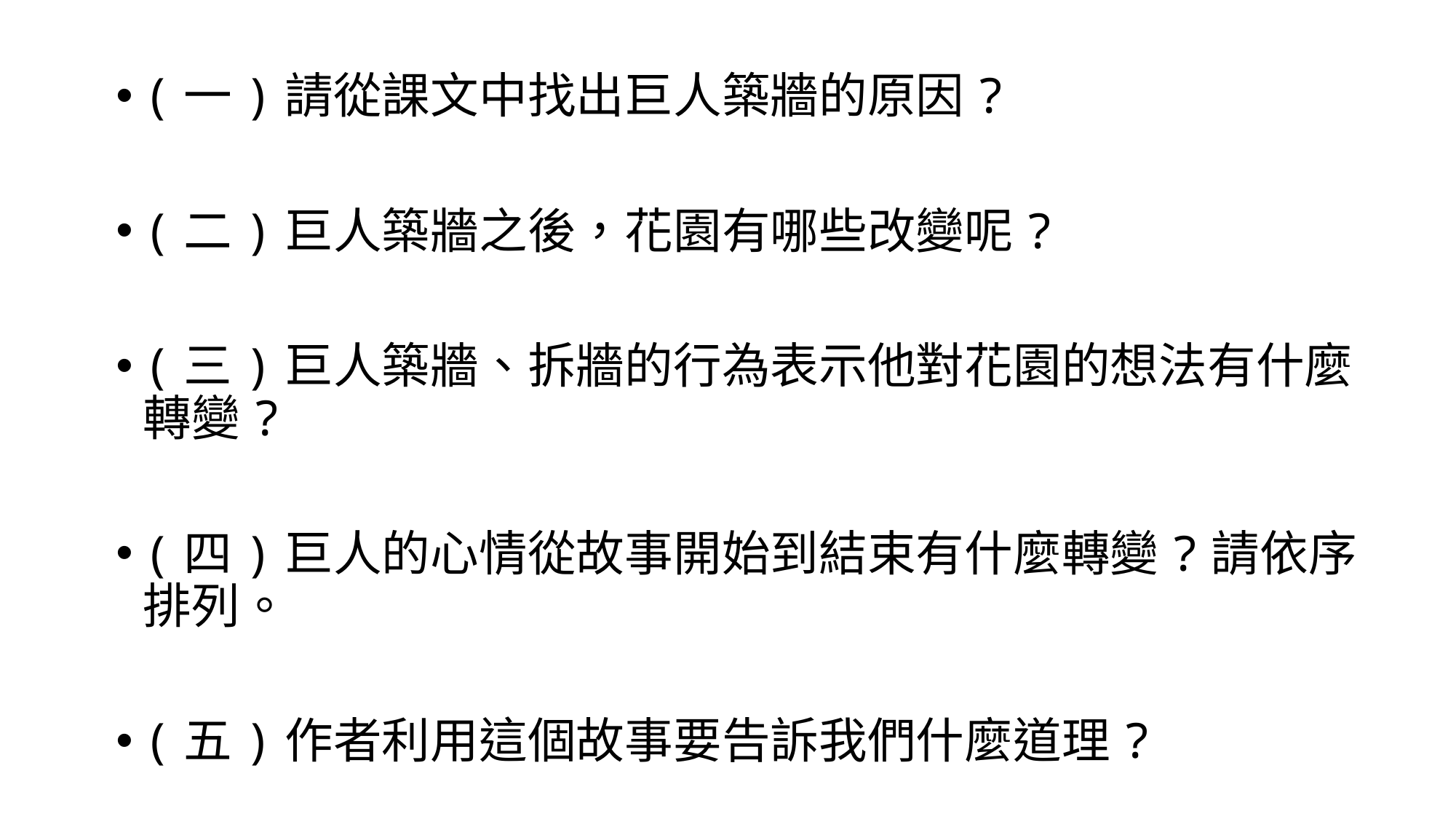

(一)請從課文中找出巨人築牆的原因?

(二)巨人築牆之後，花園有哪些改變呢?

(三)巨人築牆、拆牆的行為表示他對花園的想法有什麼轉變?

(四)巨人的心情從故事開始到結束有什麼轉變?請依序排列。

(五)作者利用這個故事要告訴我們什麼道理?